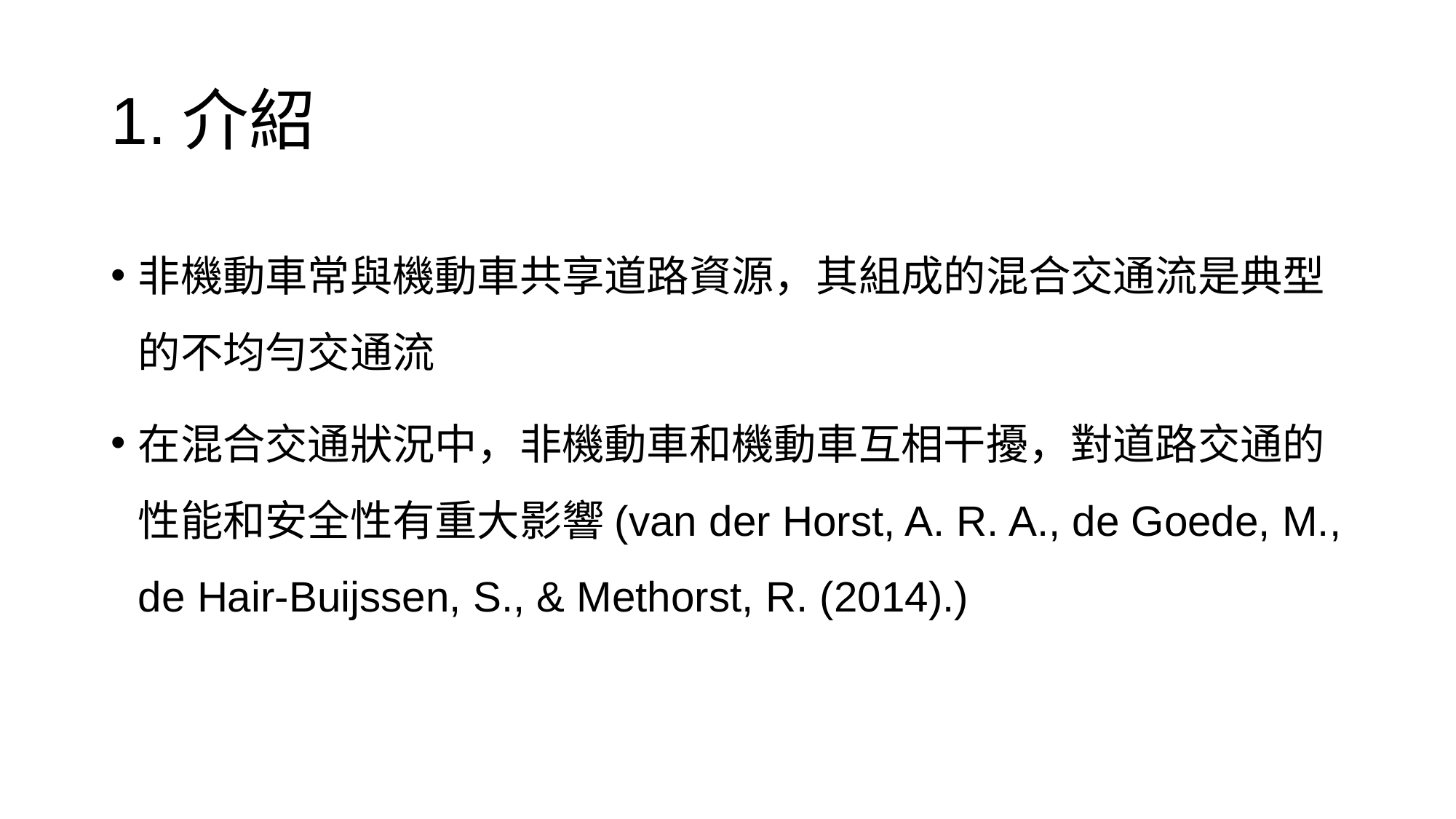

# 1.介紹
非機動車常與機動車共享道路資源，其組成的混合交通流是典型的不均勻交通流
在混合交通狀況中，非機動車和機動車互相干擾，對道路交通的性能和安全性有重大影響(van der Horst, A. R. A., de Goede, M., de Hair-Buijssen, S., & Methorst, R. (2014).)